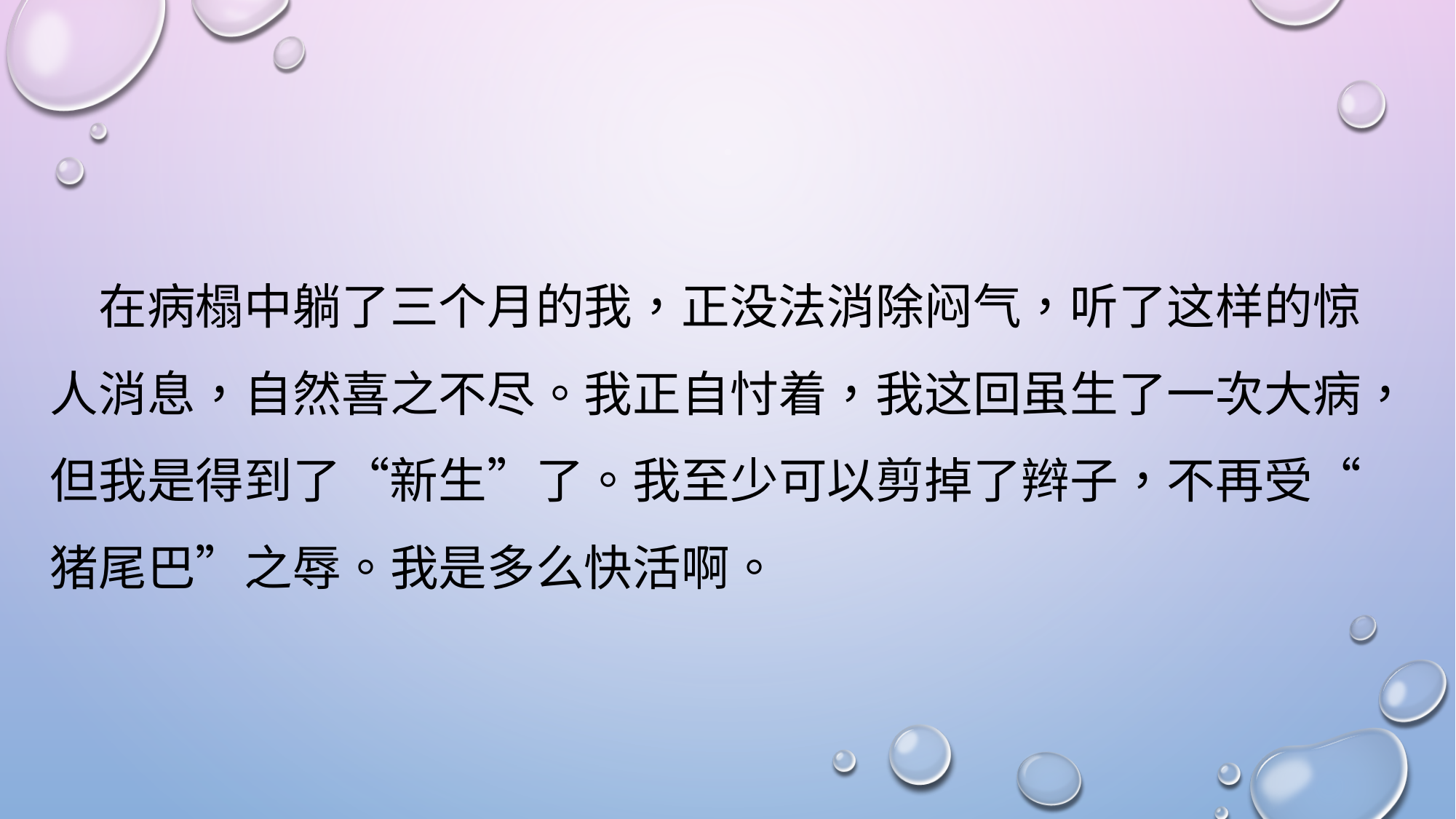

在病榻中躺了三个月的我，正没法消除闷气，听了这样的惊人消息，自然喜之不尽。我正自忖着，我这回虽生了一次大病，但我是得到了“新生”了。我至少可以剪掉了辫子，不再受“猪尾巴”之辱。我是多么快活啊。